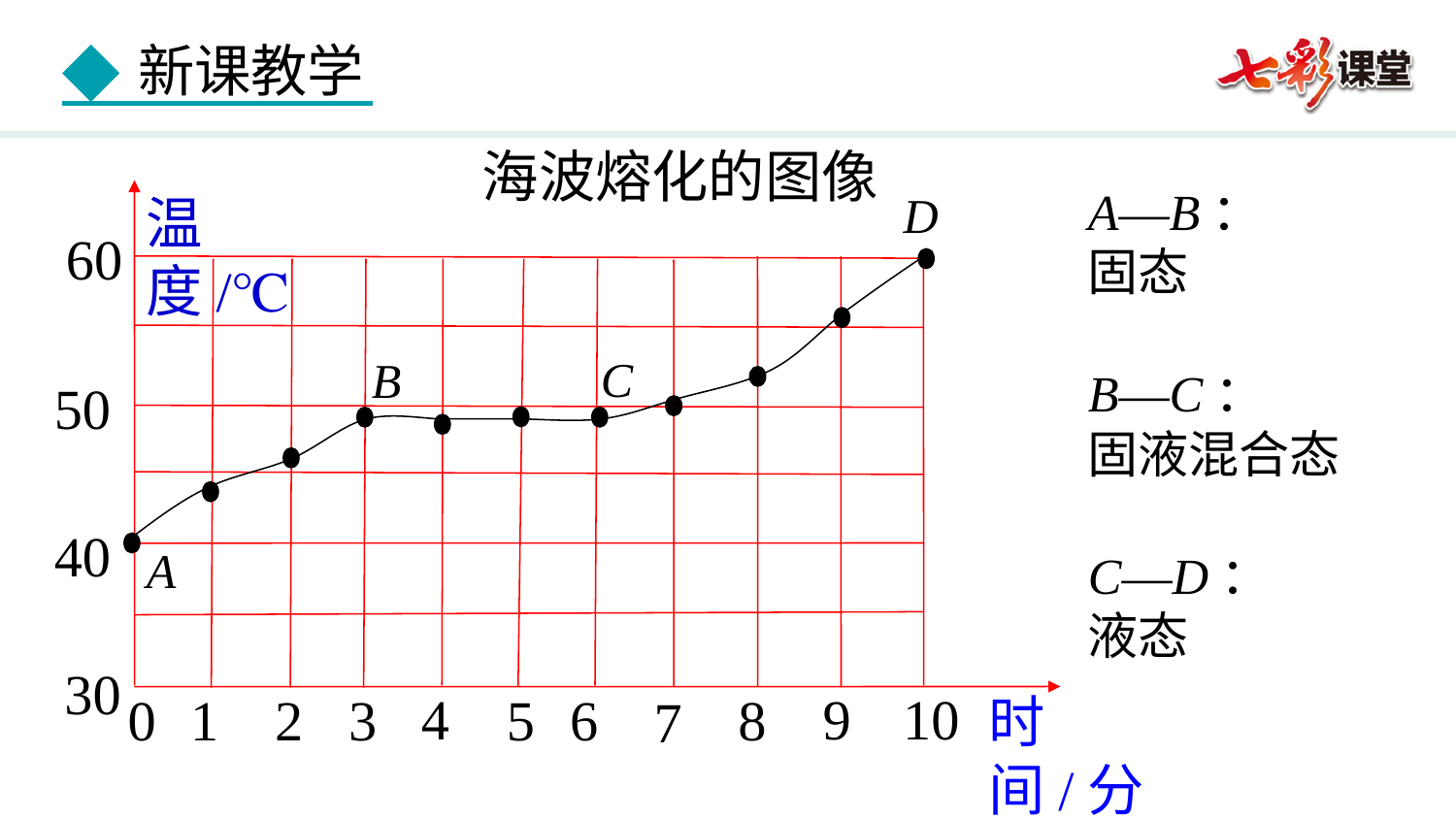

海波熔化的图像
A—B：
固态

B—C：
固液混合态

C—D：
液态
D
温度/℃
60
50
40
30

C
B

A

4
9
10
0
1
2
3
6
8
5
7
时间/分